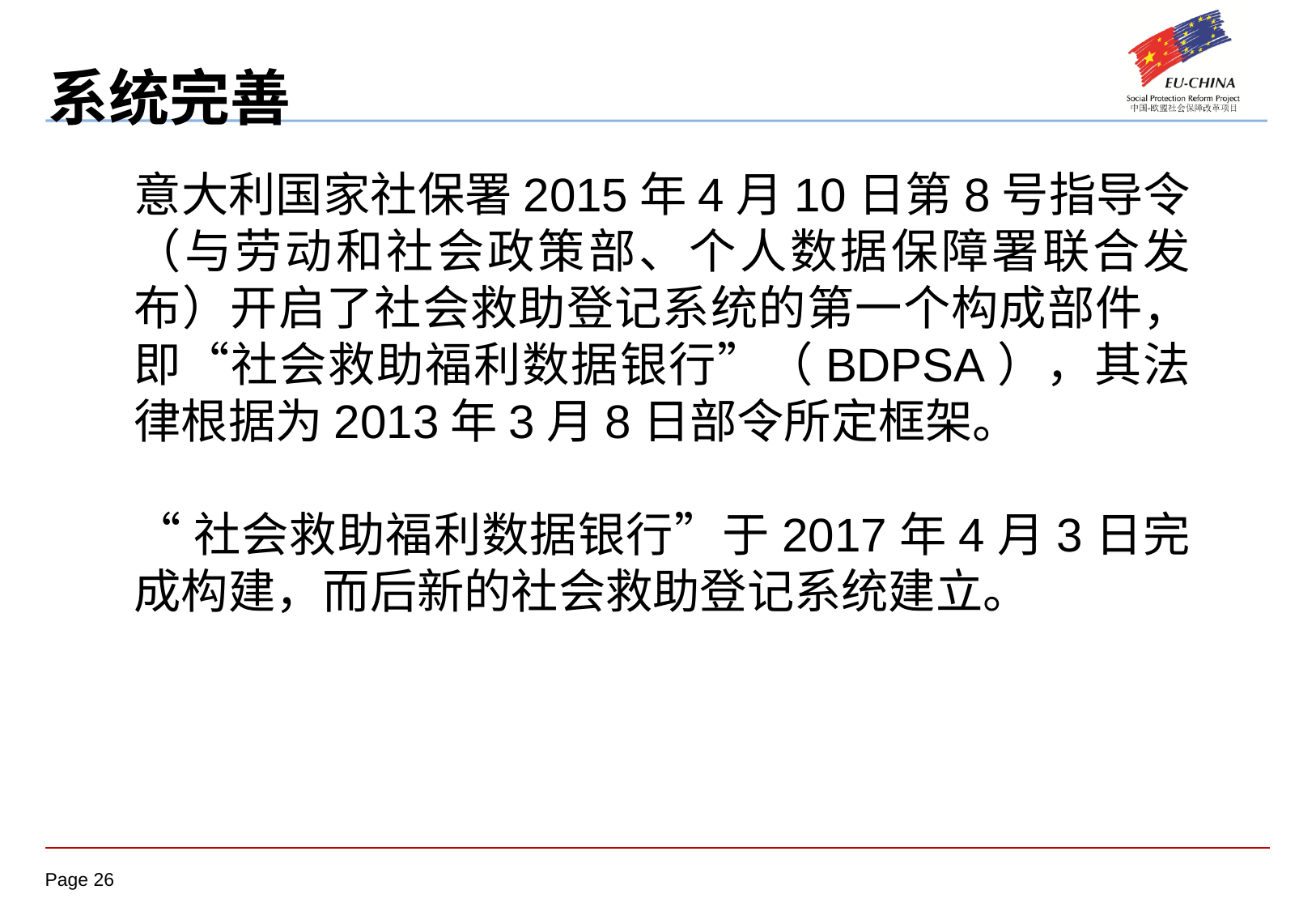

系统完善
意大利国家社保署2015年4月10日第8号指导令（与劳动和社会政策部、个人数据保障署联合发布）开启了社会救助登记系统的第一个构成部件，即“社会救助福利数据银行”（BDPSA），其法律根据为2013年3月8日部令所定框架。

“社会救助福利数据银行”于2017年4月3日完成构建，而后新的社会救助登记系统建立。